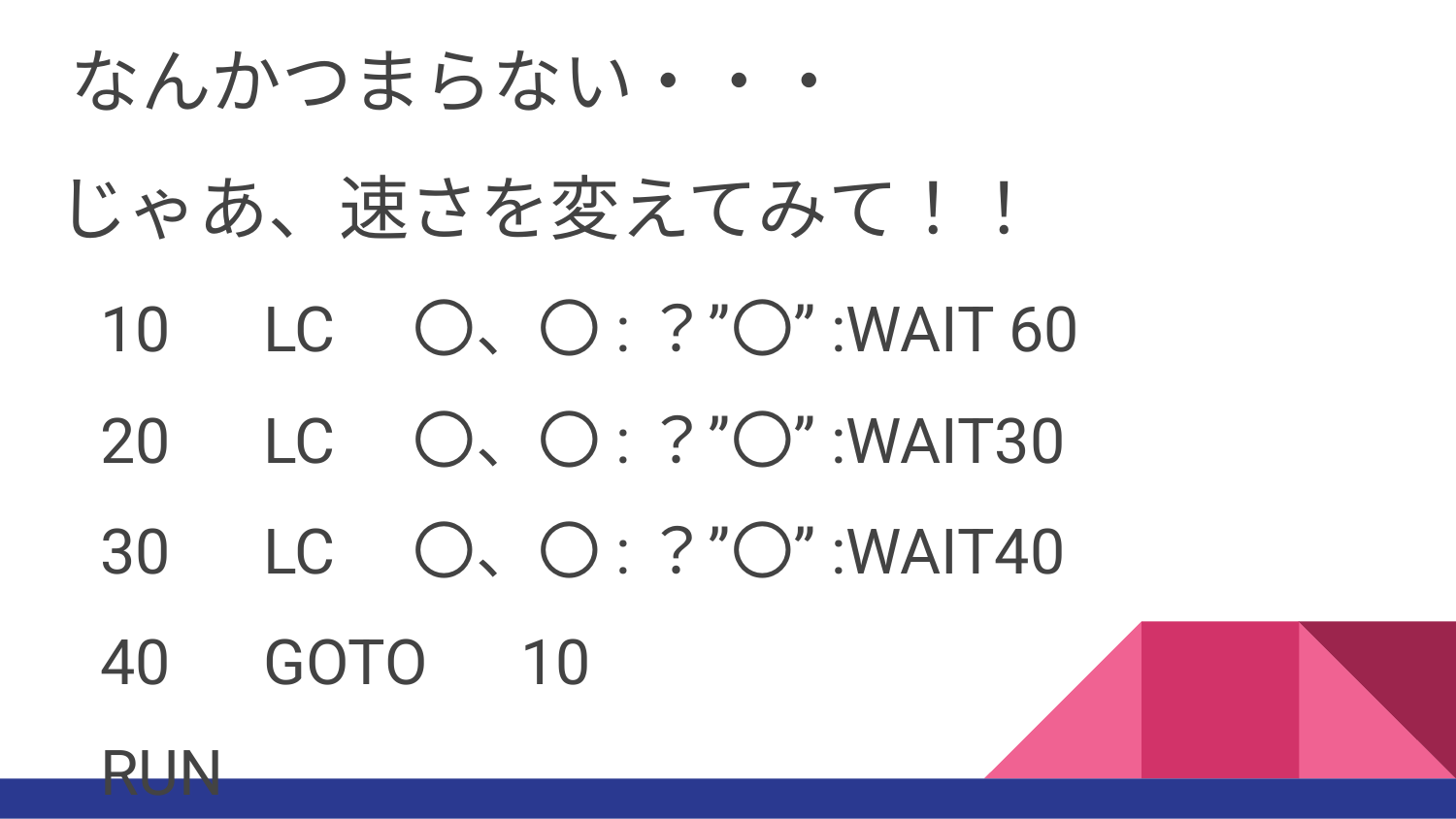

なんかつまらない・・・
じゃあ、速さを変えてみて！！
10　LC　〇、〇:？”〇”:WAIT 60
20　LC　〇、〇:？”〇”:WAIT30
30　LC　〇、〇:？”〇”:WAIT40
40　GOTO　10
RUN